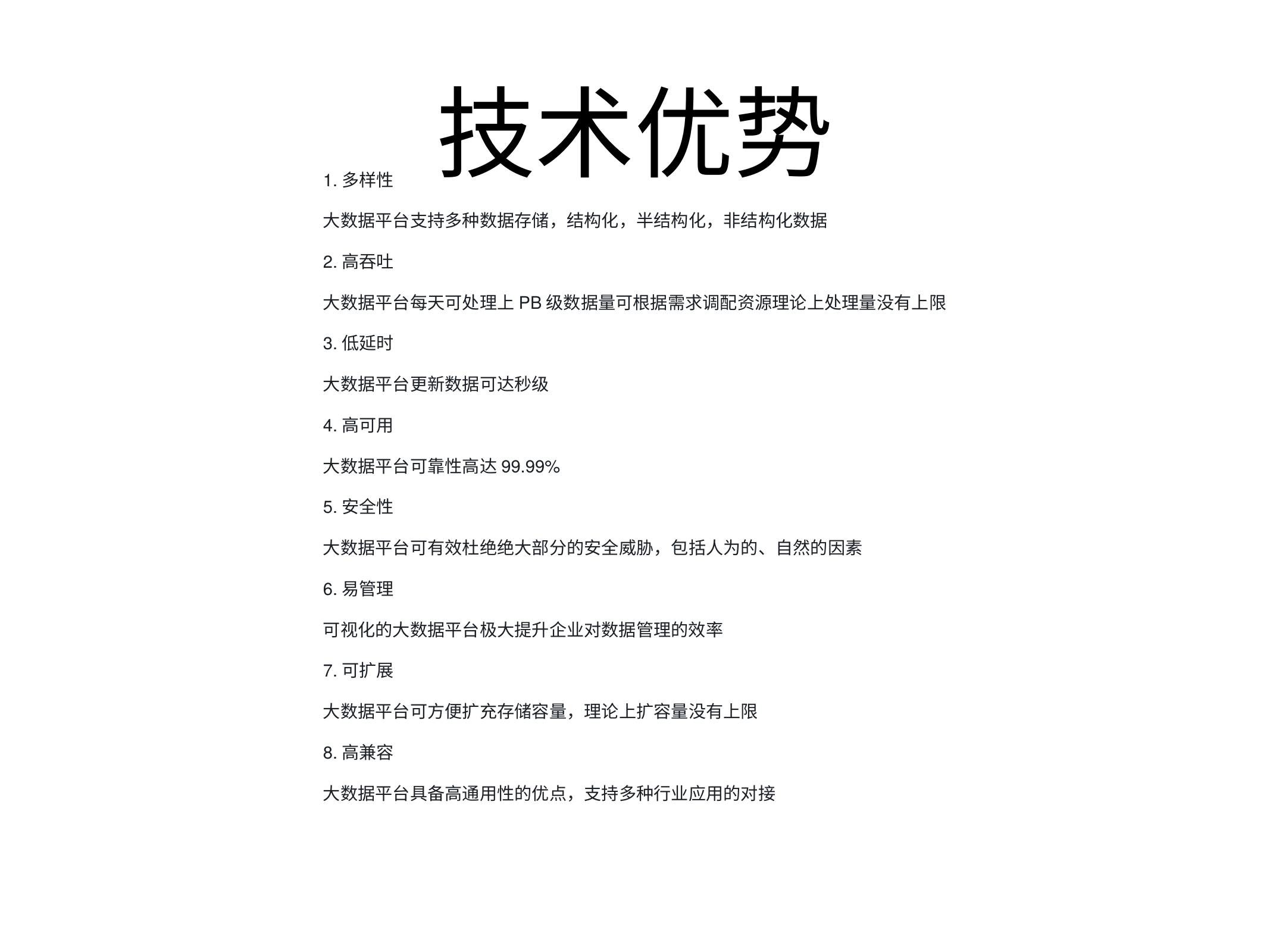

# 技术优势
1.多样性
大数据平台支持多种数据存储，结构化，半结构化，非结构化数据
2.高吞吐
大数据平台每天可处理上PB级数据量可根据需求调配资源理论上处理量没有上限
3.低延时
大数据平台更新数据可达秒级
4.高可用
大数据平台可靠性高达99.99%
5.安全性
大数据平台可有效杜绝绝大部分的安全威胁，包括人为的、自然的因素
6.易管理
可视化的大数据平台极大提升企业对数据管理的效率
7.可扩展
大数据平台可方便扩充存储容量，理论上扩容量没有上限
8.高兼容
大数据平台具备高通用性的优点，支持多种行业应用的对接